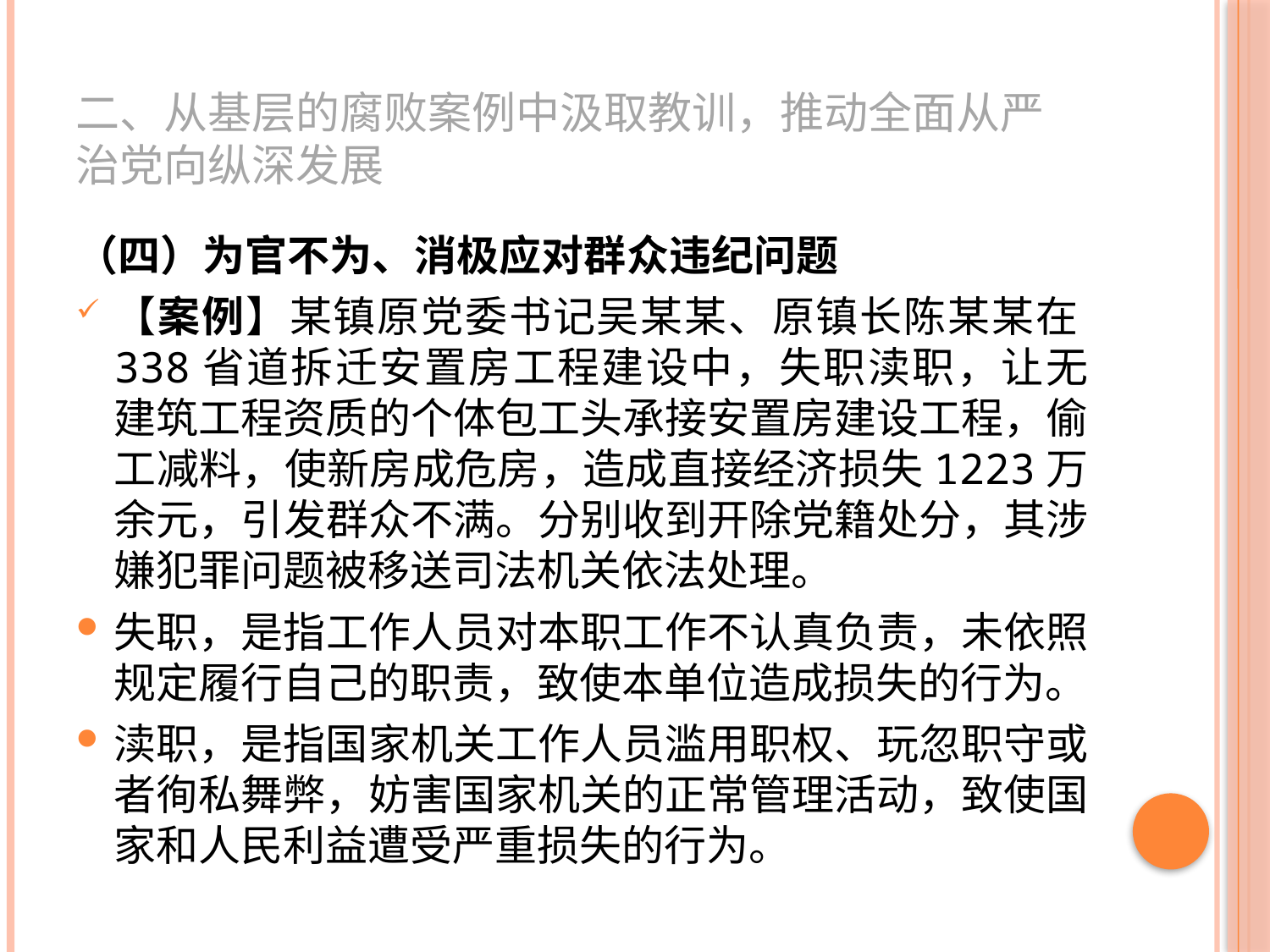

# 二、从基层的腐败案例中汲取教训，推动全面从严治党向纵深发展
（四）为官不为、消极应对群众违纪问题
【案例】某镇原党委书记吴某某、原镇长陈某某在338省道拆迁安置房工程建设中，失职渎职，让无建筑工程资质的个体包工头承接安置房建设工程，偷工减料，使新房成危房，造成直接经济损失1223万余元，引发群众不满。分别收到开除党籍处分，其涉嫌犯罪问题被移送司法机关依法处理。
失职，是指工作人员对本职工作不认真负责，未依照规定履行自己的职责，致使本单位造成损失的行为。
渎职，是指国家机关工作人员滥用职权、玩忽职守或者徇私舞弊，妨害国家机关的正常管理活动，致使国家和人民利益遭受严重损失的行为。